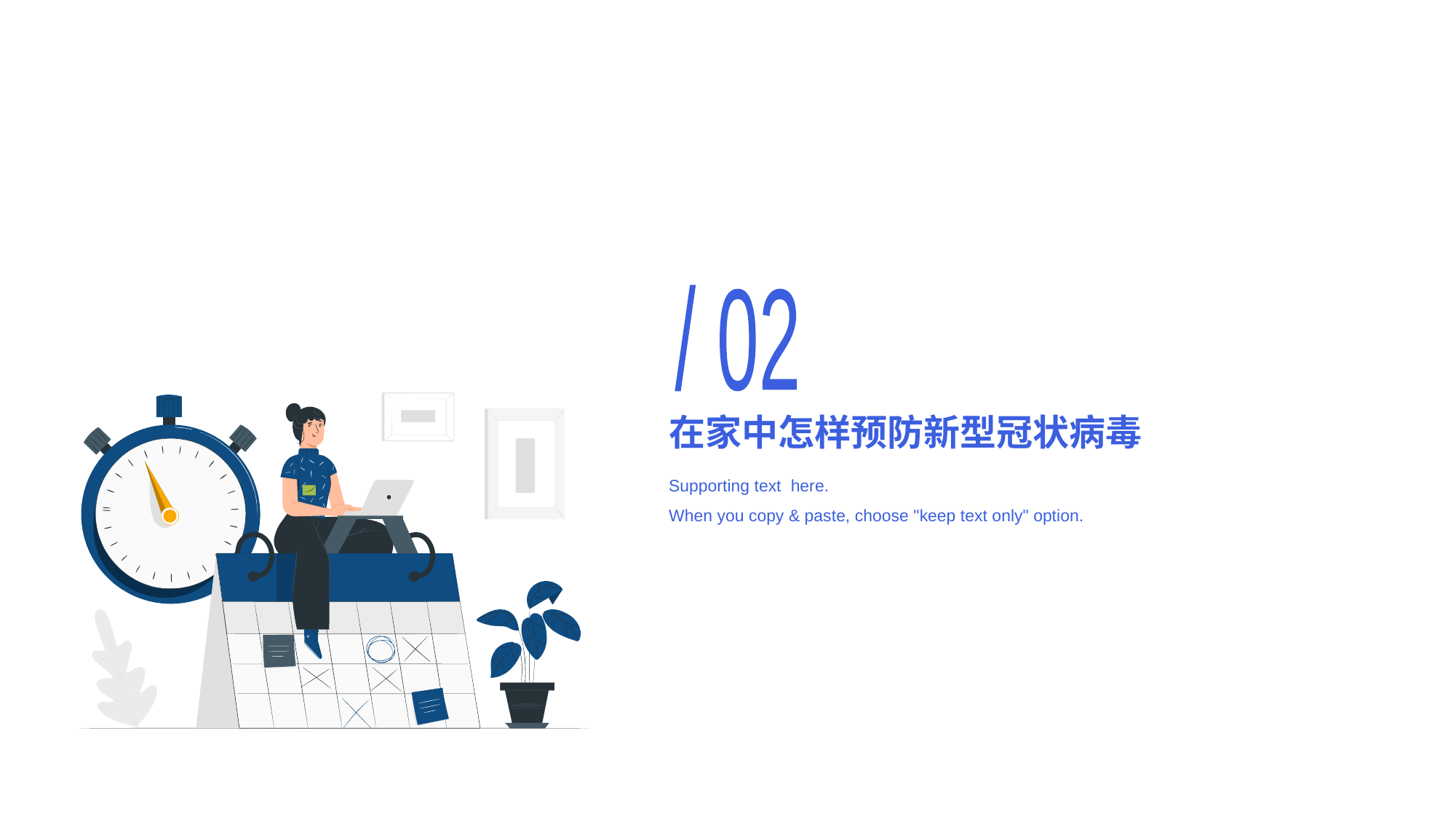

/ 02
# 在家中怎样预防新型冠状病毒
Supporting text  here.
When you copy & paste, choose "keep text only" option.